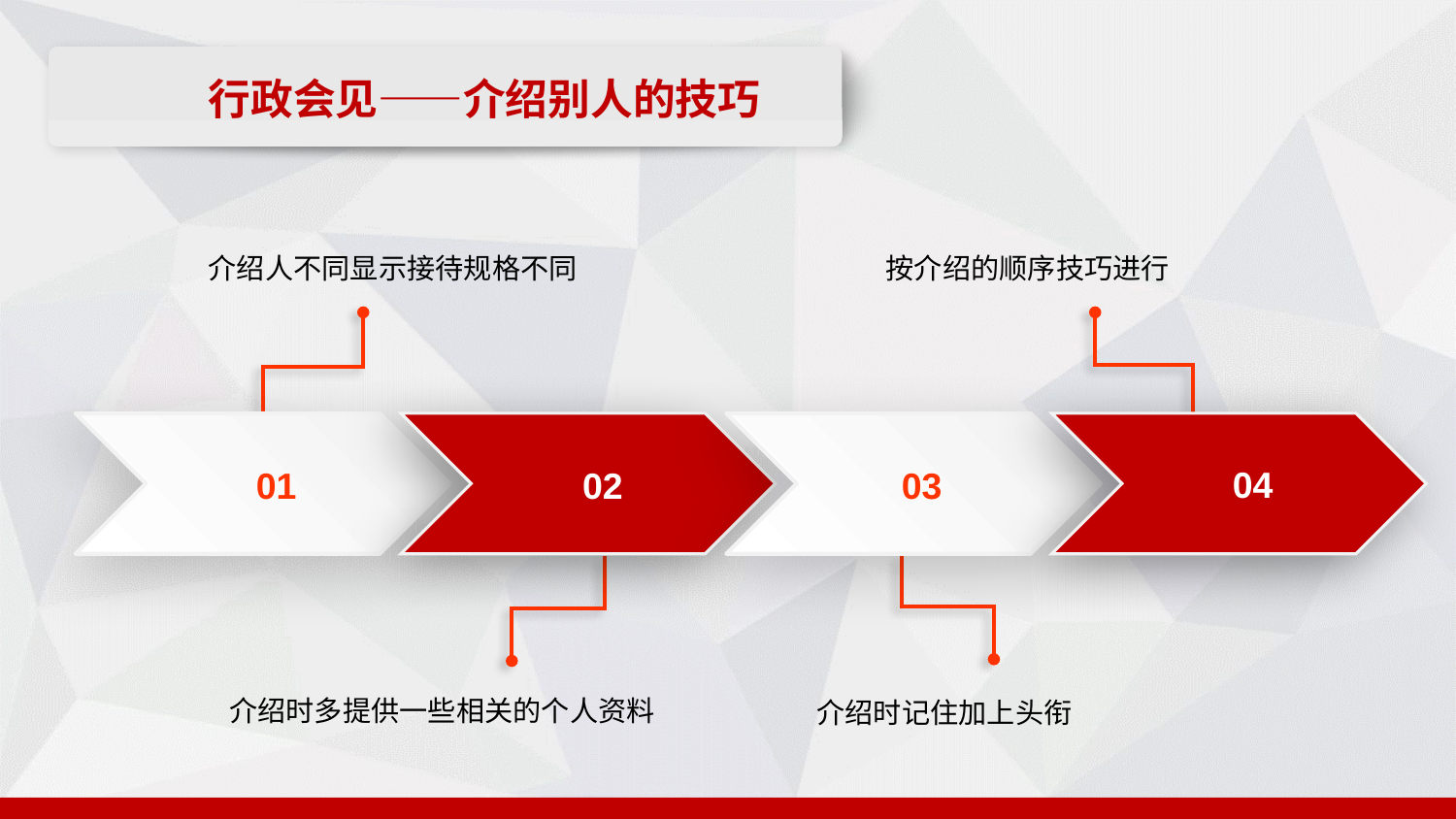

行政会见——介绍别人的技巧
介绍人不同显示接待规格不同
按介绍的顺序技巧进行

01

02

03

04
介绍时多提供一些相关的个人资料
介绍时记住加上头衔